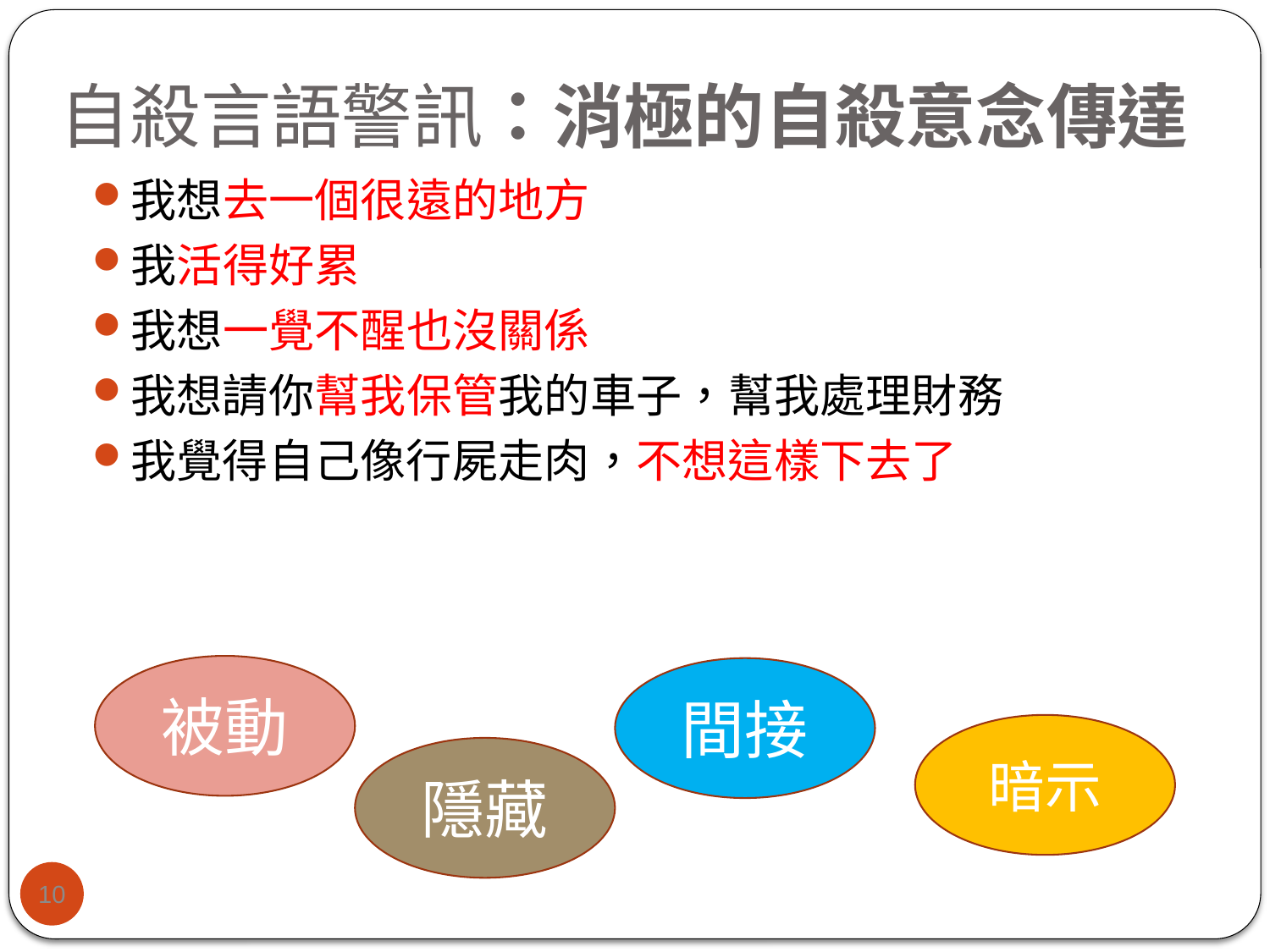

# 自殺言語警訊：消極的自殺意念傳達
我想去一個很遠的地方
我活得好累
我想一覺不醒也沒關係
我想請你幫我保管我的車子，幫我處理財務
我覺得自己像行屍走肉，不想這樣下去了
被動
間接
暗示
隱藏

10